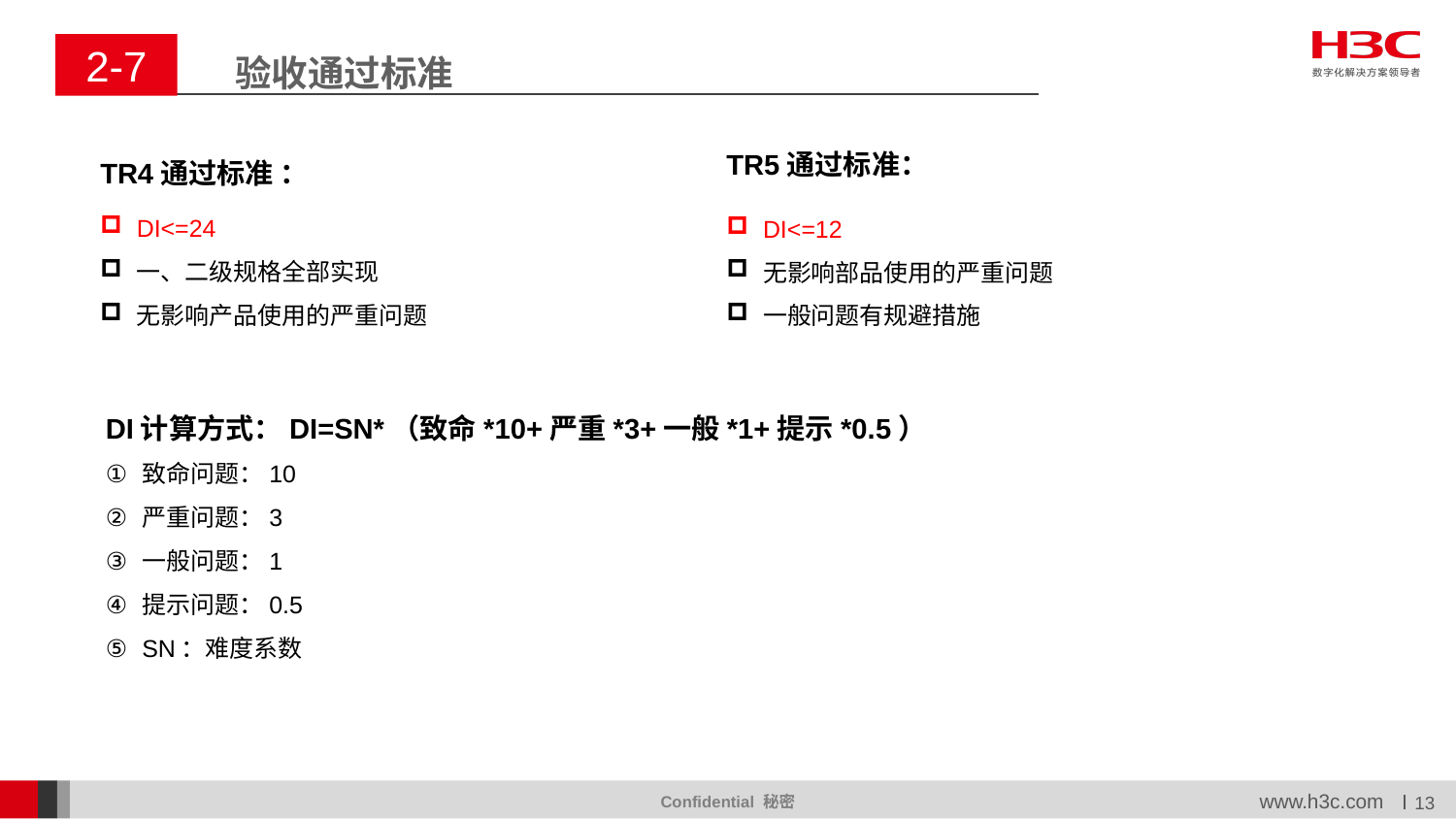

2-7
验收通过标准
TR5通过标准：
TR4通过标准 ：
DI<=24
一、二级规格全部实现
无影响产品使用的严重问题
DI<=12
无影响部品使用的严重问题
一般问题有规避措施
DI计算方式：DI=SN*（致命*10+严重*3+一般*1+提示*0.5）
致命问题：10
严重问题：3
一般问题：1
提示问题：0.5
SN：难度系数